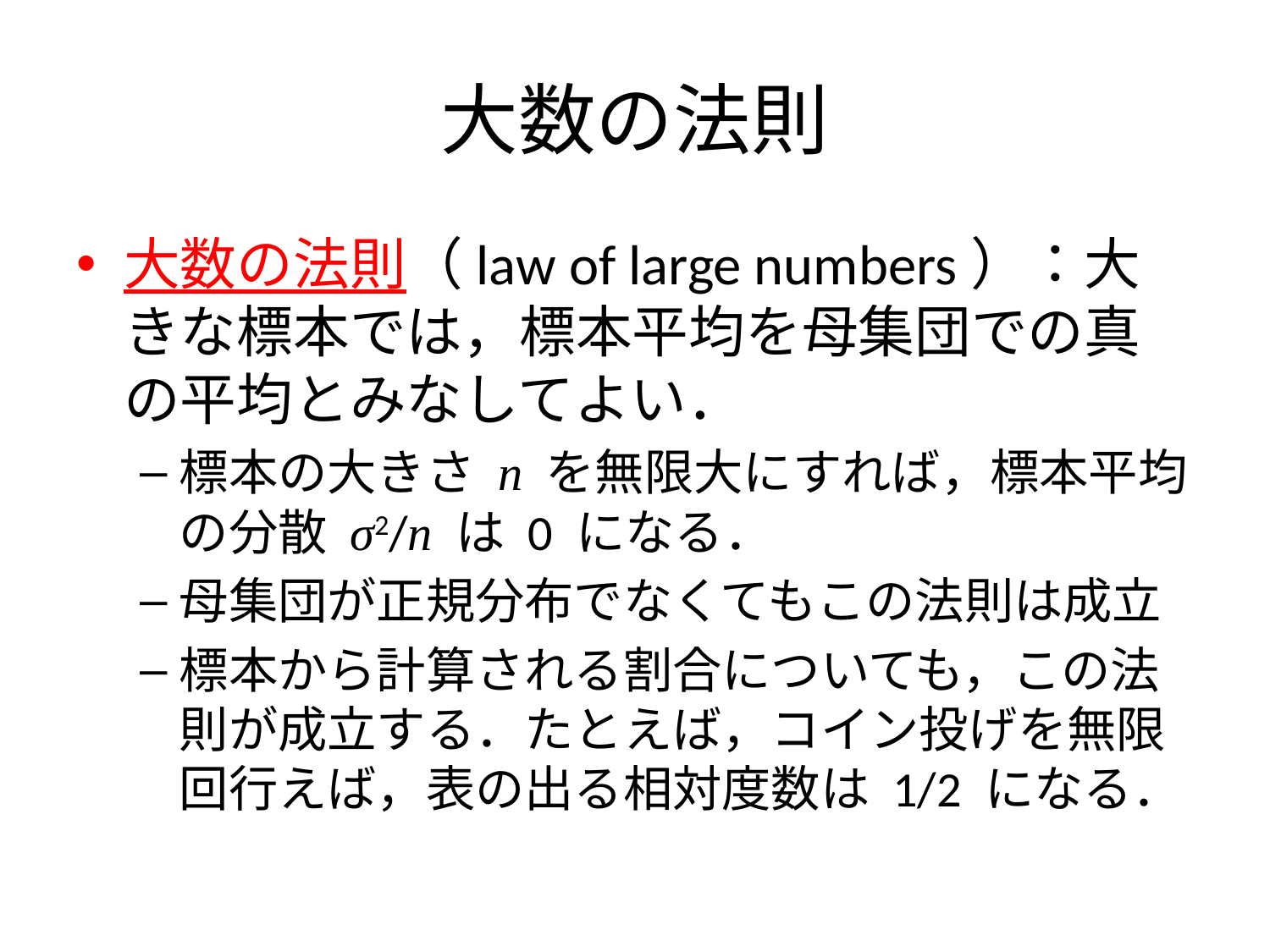

# 大数の法則
大数の法則（law of large numbers）：大きな標本では，標本平均を母集団での真の平均とみなしてよい．
標本の大きさ n を無限大にすれば，標本平均の分散 σ2/n は 0 になる．
母集団が正規分布でなくてもこの法則は成立
標本から計算される割合についても，この法則が成立する．たとえば，コイン投げを無限回行えば，表の出る相対度数は 1/2 になる．